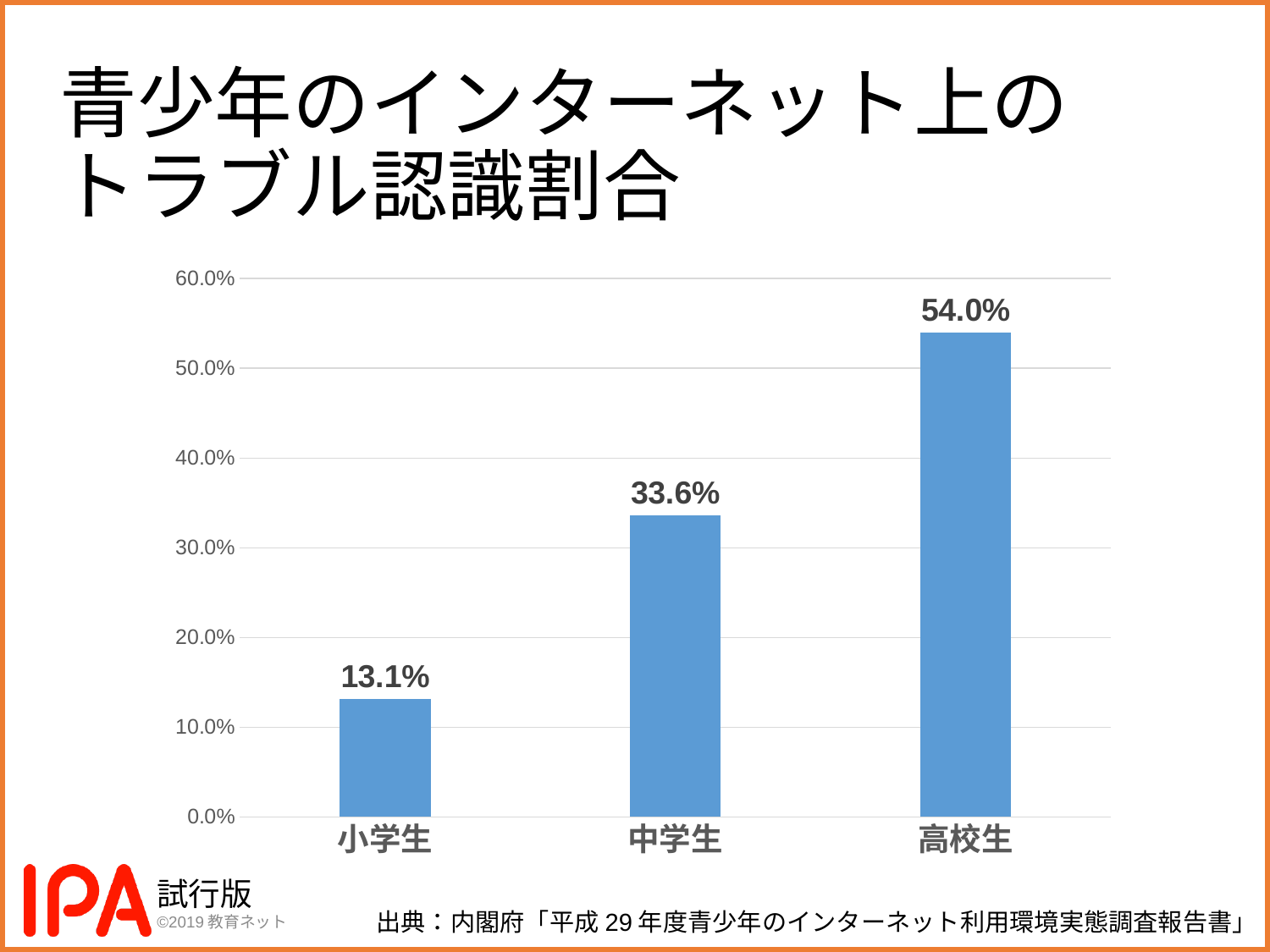

# 青少年のインターネット上のトラブル認識割合

### Chart

| Category | 列1 |
|---|---|
| 小学生 | 0.131 |
| 中学生 | 0.33600000000000013 |
| 高校生 | 0.54 |
出典：内閣府「平成29年度青少年のインターネット利用環境実態調査報告書」